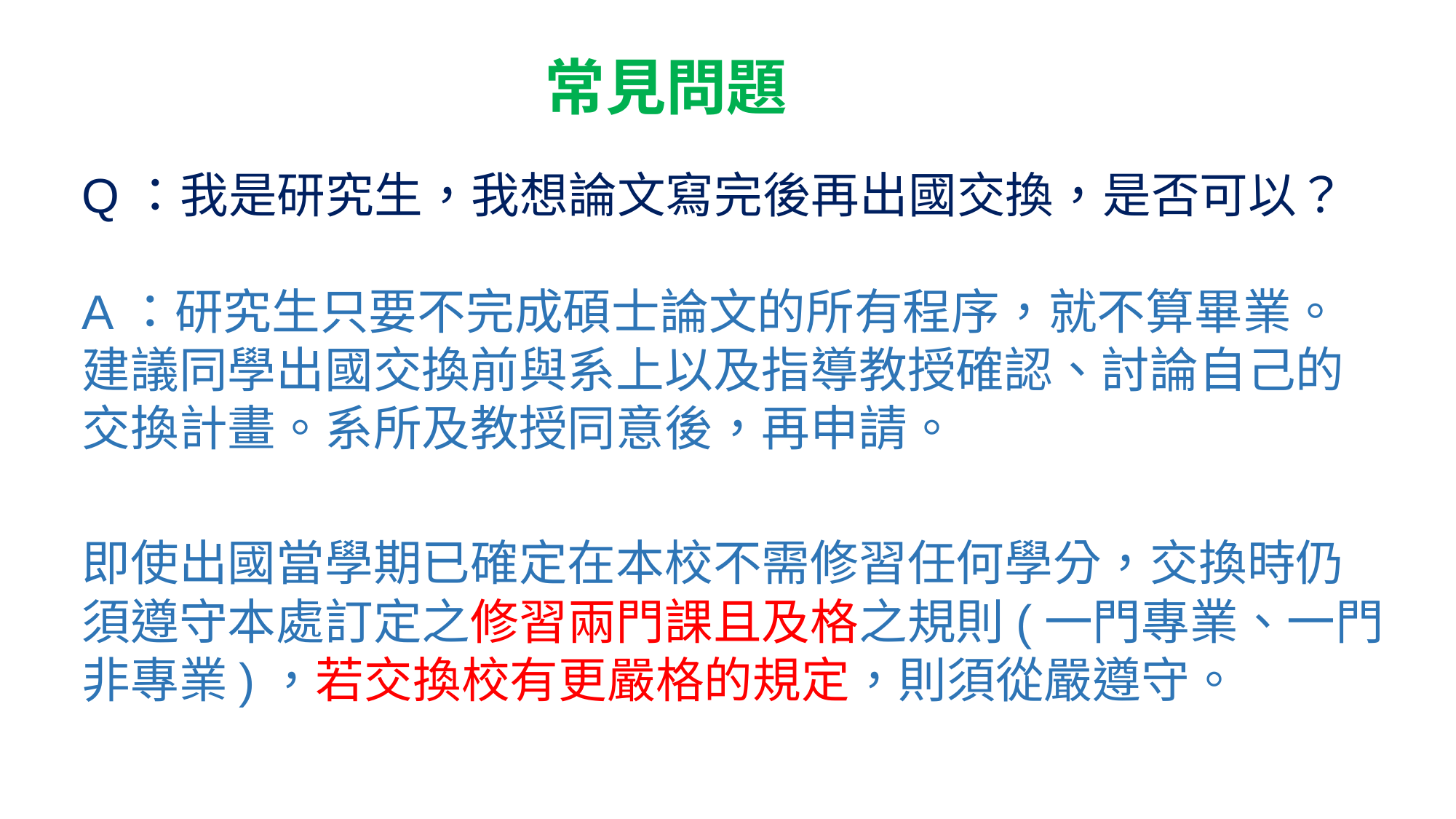

常見問題
Q：我是研究生，我想論文寫完後再出國交換，是否可以？
A：研究生只要不完成碩士論文的所有程序，就不算畢業。
建議同學出國交換前與系上以及指導教授確認、討論自己的交換計畫。系所及教授同意後，再申請。
即使出國當學期已確定在本校不需修習任何學分，交換時仍須遵守本處訂定之修習兩門課且及格之規則(一門專業、一門非專業)，若交換校有更嚴格的規定，則須從嚴遵守。